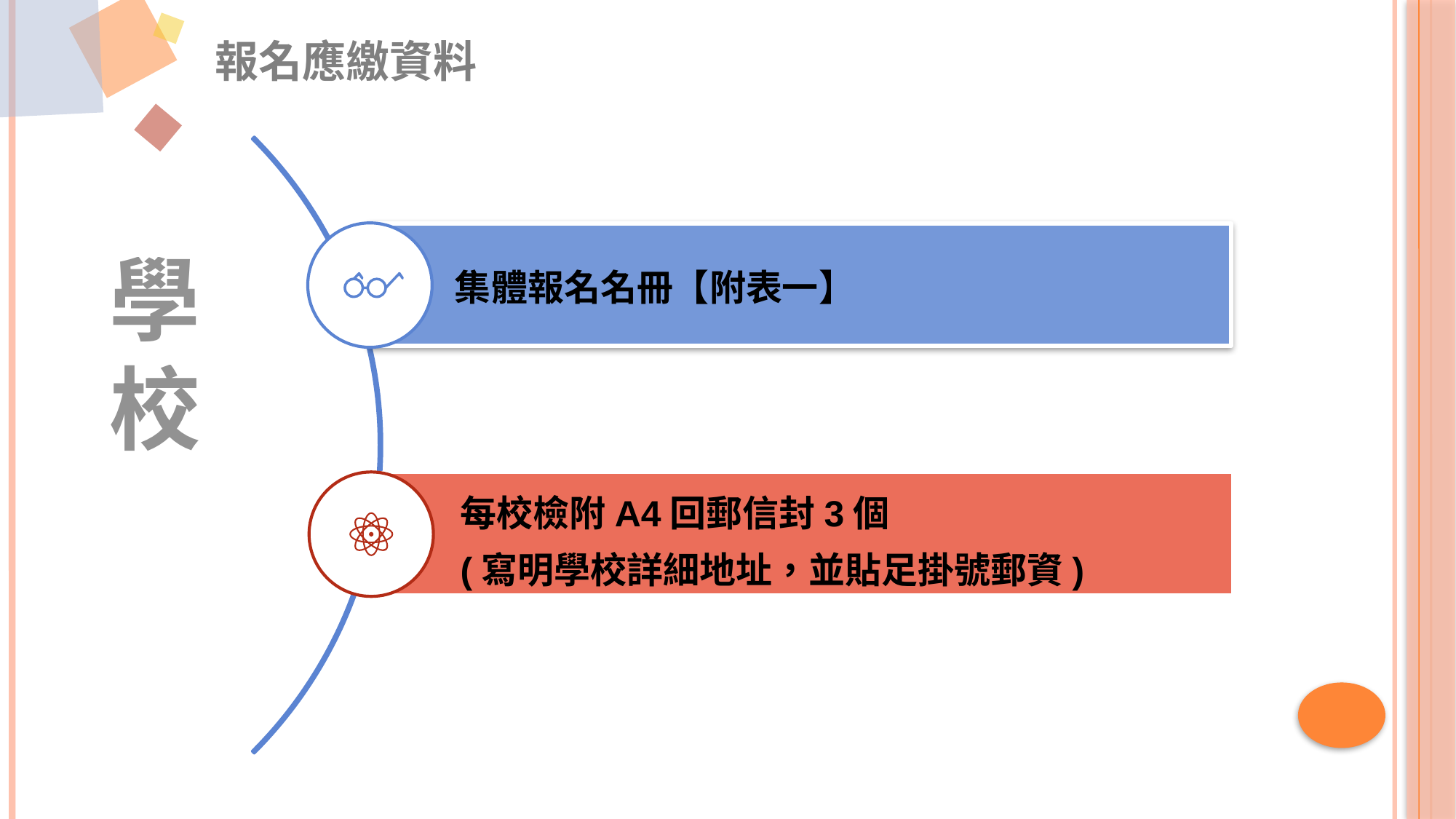

報名應繳資料

集體報名名冊【附表一】

學校
每校檢附A4回郵信封3個
(寫明學校詳細地址，並貼足掛號郵資)